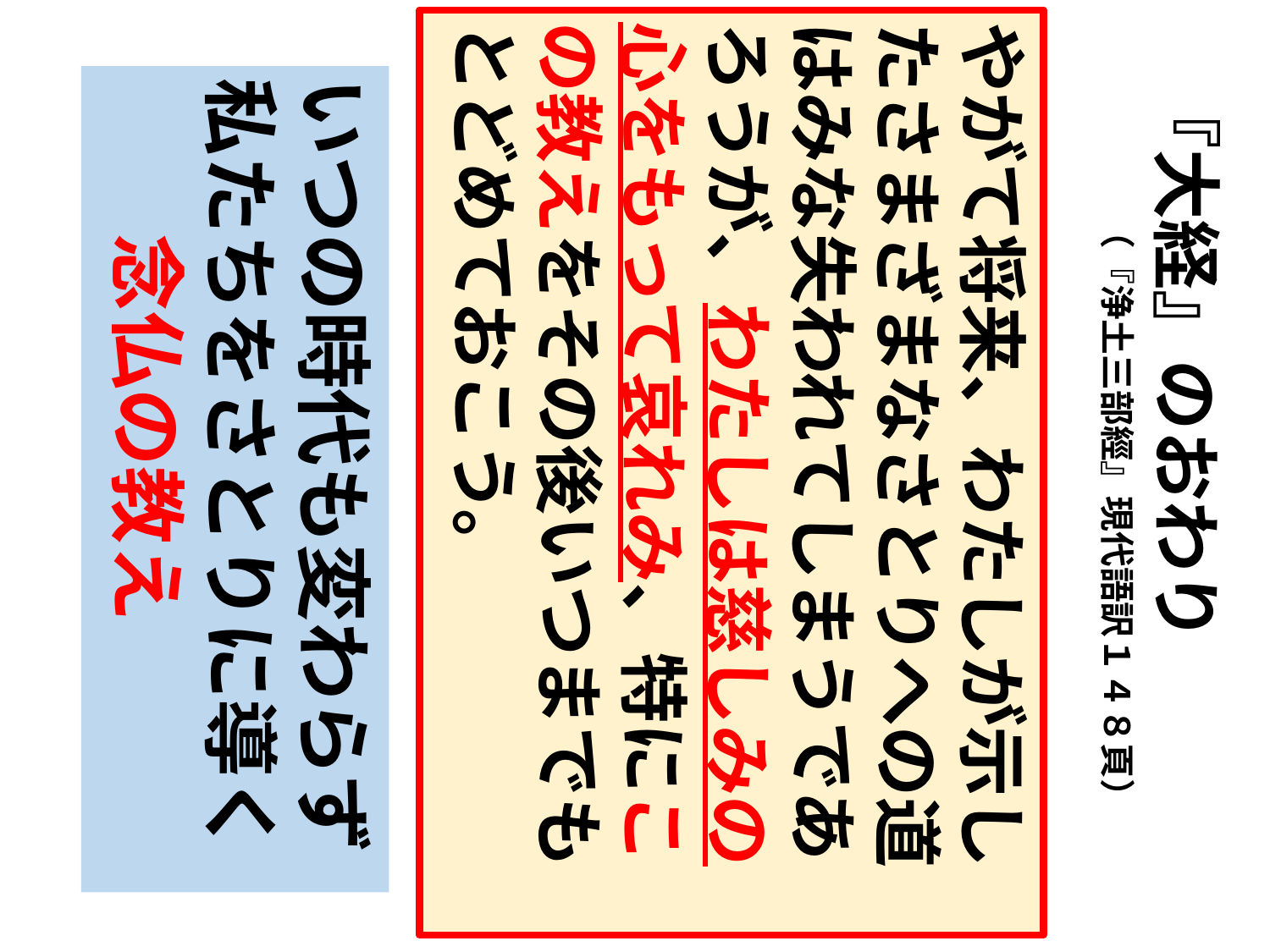

やがて将来、わたしが示したさまざまなさとりへの道はみな失われてしまうであろうが、わたしは慈しみの心をもって哀れみ、特にこの教えをその後いつまでもとどめておこう。
いつの時代も変わらず
私たちをさとりに導く
　　念仏の教え
『大経』のおわり
　　　（『浄土三部經』現代語訳１４８頁）